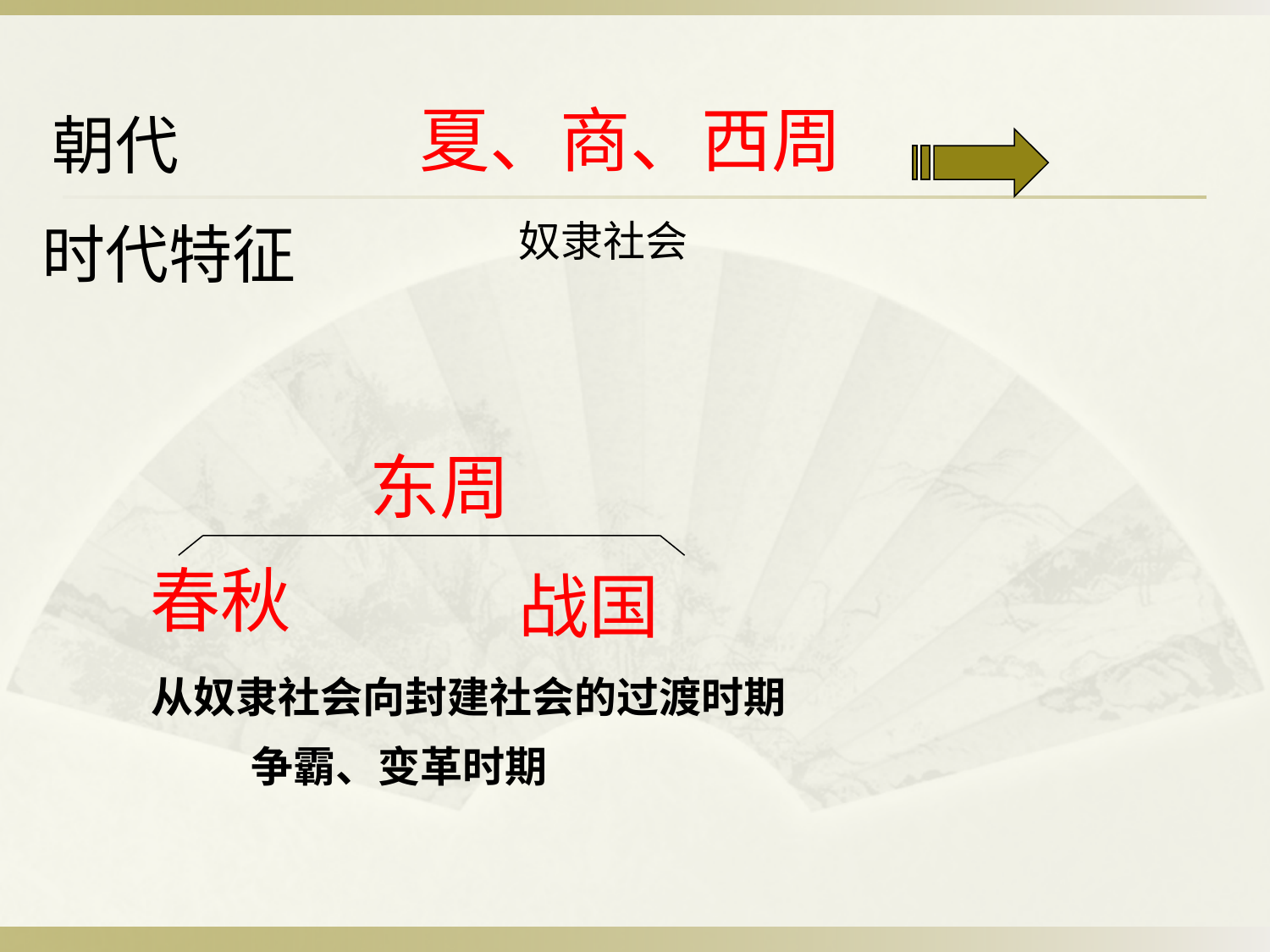

夏、商、西周
朝代

时代特征
奴隶社会

东周

春秋
战国
从奴隶社会向封建社会的过渡时期
争霸、变革时期